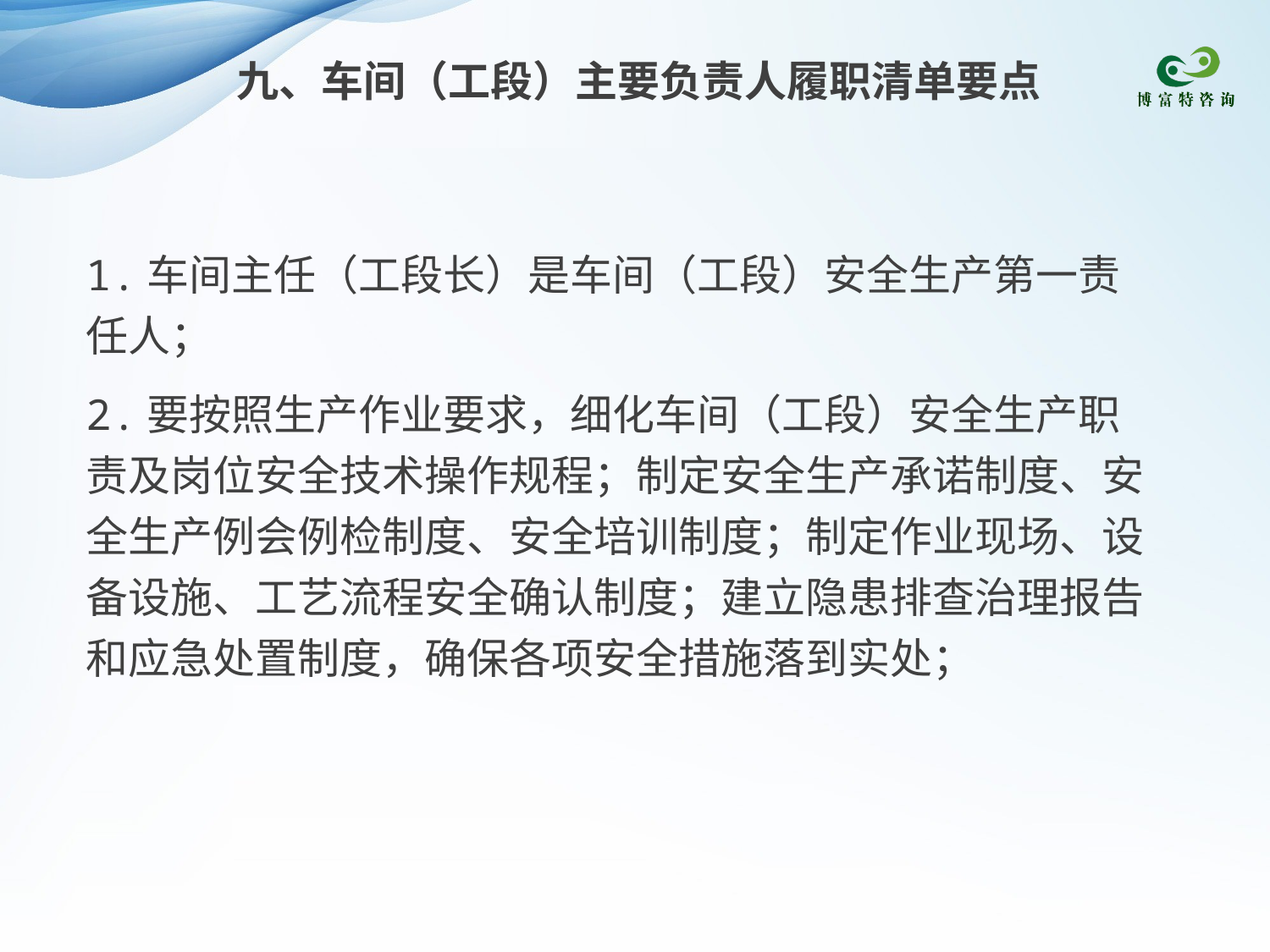

# 九、车间（工段）主要负责人履职清单要点

1.车间主任（工段长）是车间（工段）安全生产第一责任人；
2.要按照生产作业要求，细化车间（工段）安全生产职责及岗位安全技术操作规程；制定安全生产承诺制度、安全生产例会例检制度、安全培训制度；制定作业现场、设备设施、工艺流程安全确认制度；建立隐患排查治理报告和应急处置制度，确保各项安全措施落到实处；